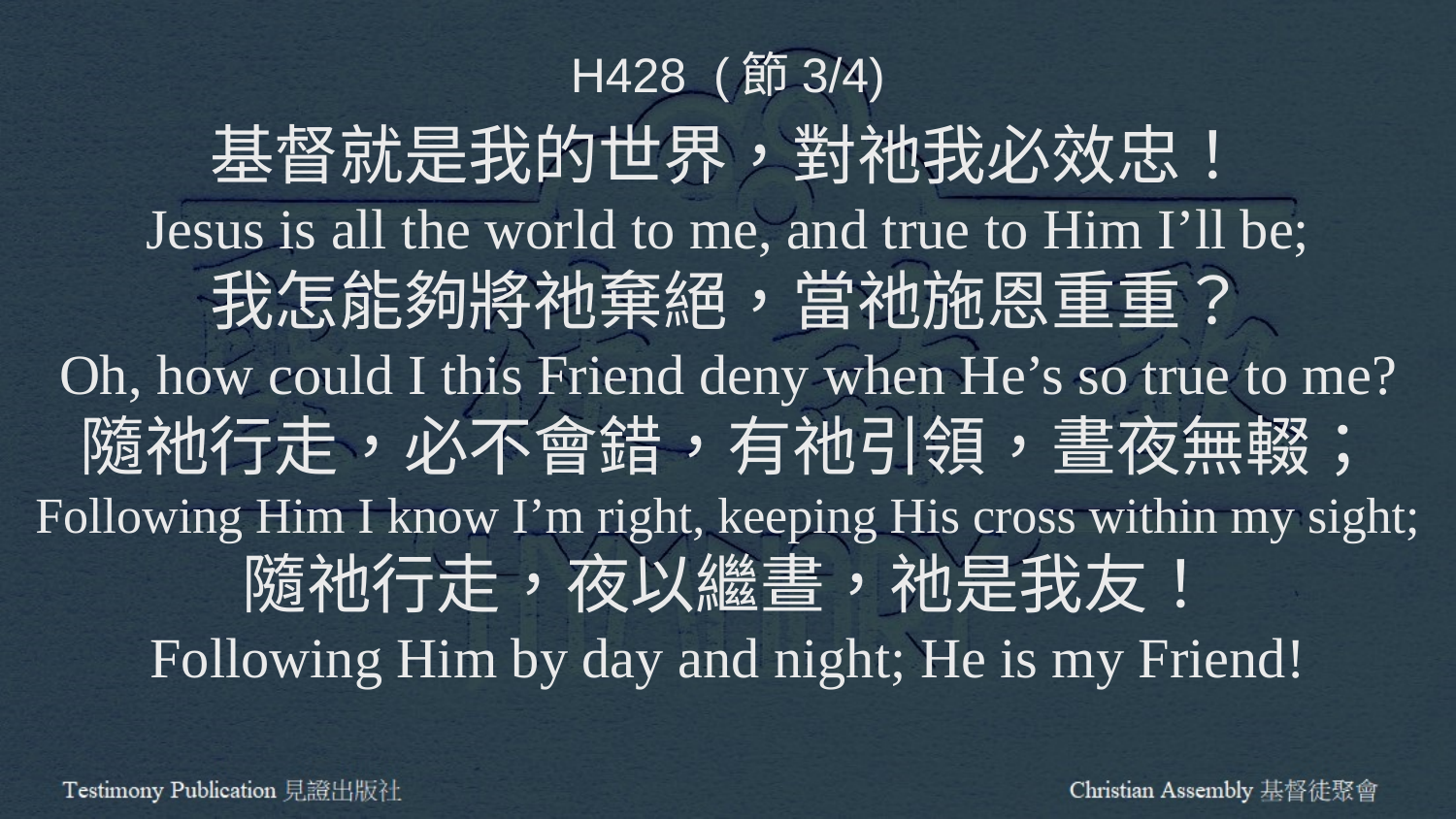

H428  (節3/4)
基督就是我的世界，對祂我必效忠！
Jesus is all the world to me, and true to Him I’ll be;
我怎能夠將祂棄絕，當祂施恩重重？
Oh, how could I this Friend deny when He’s so true to me?
隨祂行走，必不會錯，有祂引領，晝夜無輟；
Following Him I know I’m right, keeping His cross within my sight;
隨祂行走，夜以繼晝，祂是我友！
Following Him by day and night; He is my Friend!